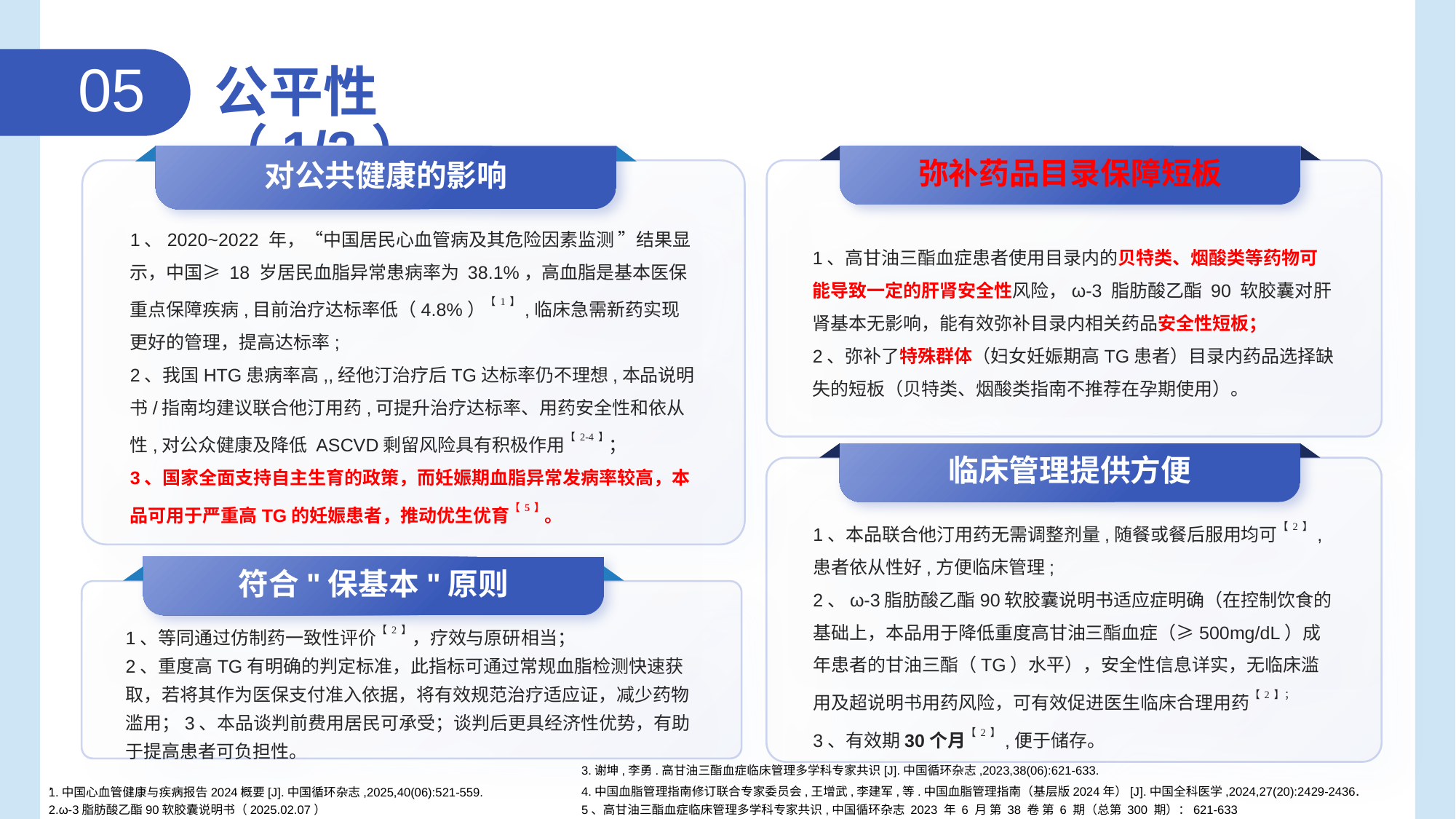

05
公平性（1/2）

弥补药品目录保障短板

对公共健康的影响

1、2020~2022 年，“中国居民心血管病及其危险因素监测 ”结果显示，中国≥ 18 岁居民血脂异常患病率为 38.1%，高血脂是基本医保重点保障疾病,目前治疗达标率低（4.8%）【1】,临床急需新药实现更好的管理，提高达标率;
2、我国HTG患病率高,,经他汀治疗后TG达标率仍不理想,本品说明书/指南均建议联合他汀用药,可提升治疗达标率、用药安全性和依从性,对公众健康及降低 ASCVD剩留风险具有积极作用【2-4】；
3、国家​全面支持自主生育的政策，而妊娠期血脂异常发病率较高，本品可用于严重高TG的妊娠患者，推动优生优育【5】。
1、高甘油三酯血症患者使用目录内的贝特类、烟酸类等药物可能导致一定的肝肾安全性风险，ω-3 脂肪酸乙酯 90 软胶囊对肝肾基本无影响，能有效弥补目录内相关药品安全性短板；
2、弥补了特殊群体（妇女妊娠期高TG患者）目录内药品选择缺失的短板（贝特类、烟酸类指南不推荐在孕期使用）。

临床管理提供方便

1、本品联合他汀用药无需调整剂量,随餐或餐后服用均可【2】,患者依从性好,方便临床管理;
2、ω-3脂肪酸乙酯90软胶囊说明书适应症明确（在控制饮食的基础上，本品用于降低重度高甘油三酯血症（≥500mg/dL）成年患者的甘油三酯（TG）水平），安全性信息详实，无临床滥用及超说明书用药风险，可有效促进医生临床合理用药【2】；
3、有效期30个月【2】,便于储存。

符合"保基本"原则

1、等同通过仿制药一致性评价【2】，疗效与原研相当；
2、重度高TG有明确的判定标准，此指标可通过常规血脂检测快速获取，若将其作为医保支付准入依据，将有效规范治疗适应证，减少药物滥用；3、本品谈判前费用居民可承受；谈判后更具经济性优势，有助于提高患者可负担性。

3.谢坤,李勇.高甘油三酯血症临床管理多学科专家共识[J].中国循环杂志,2023,38(06):621-633.
4.中国血脂管理指南修订联合专家委员会,王增武,李建军,等.中国血脂管理指南（基层版2024年）[J].中国全科医学,2024,27(20):2429-2436.
5、高甘油三酯血症临床管理多学科专家共识,中国循环杂志 2023 年 6 月 第 38 卷 第 6 期（总第 300 期）：621-633

.

1.中国心血管健康与疾病报告2024概要[J].中国循环杂志,2025,40(06):521-559.
2.ω-3脂肪酸乙酯90软胶囊说明书（2025.02.07）